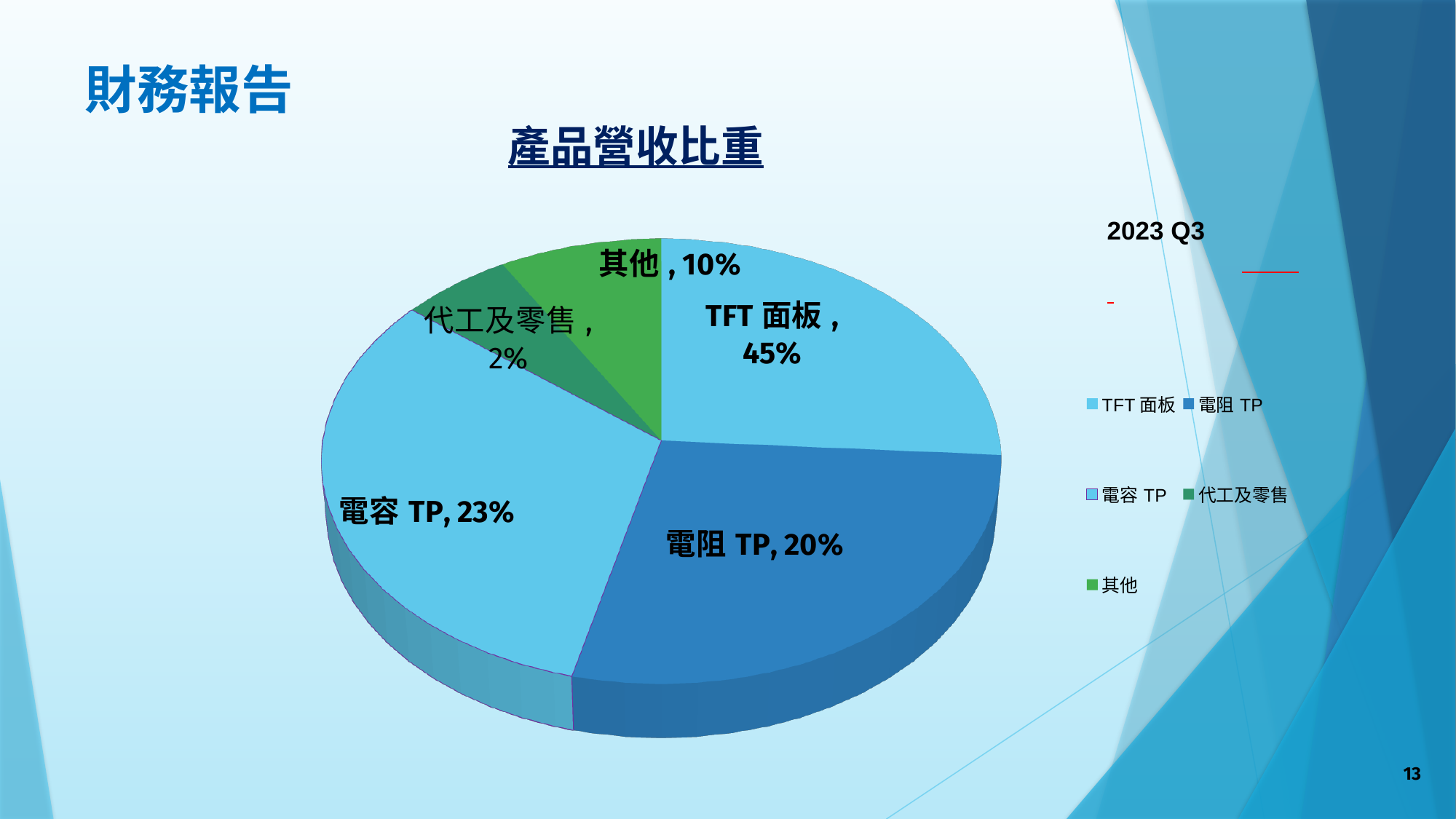

財務報告
產品營收比重

[unsupported chart]

2023 Q3
13